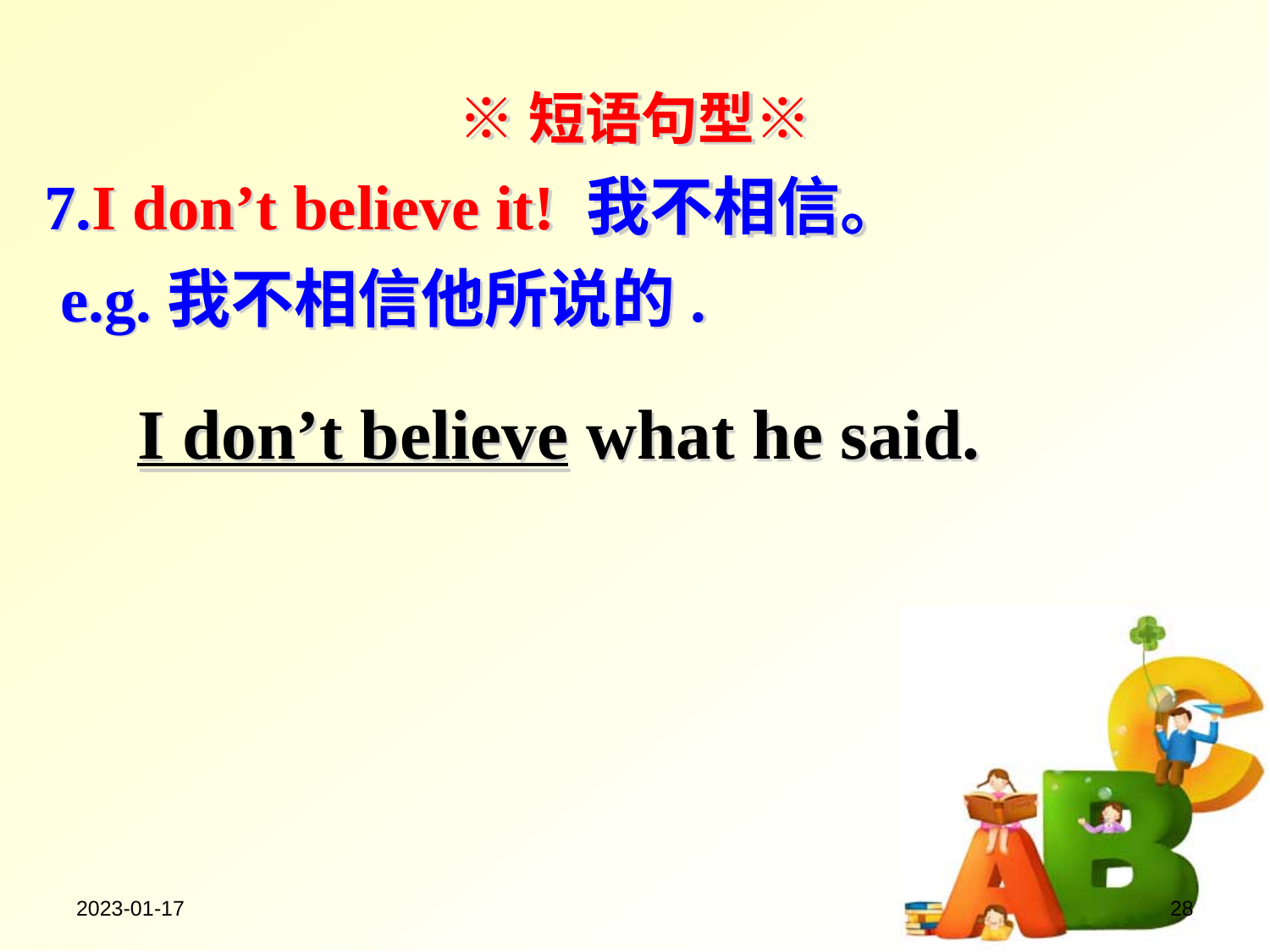

※短语句型※
   7.I don’t believe it! 我不相信。
   e.g.我不相信他所说的.

I don’t believe what he said.
2023-01-17
28